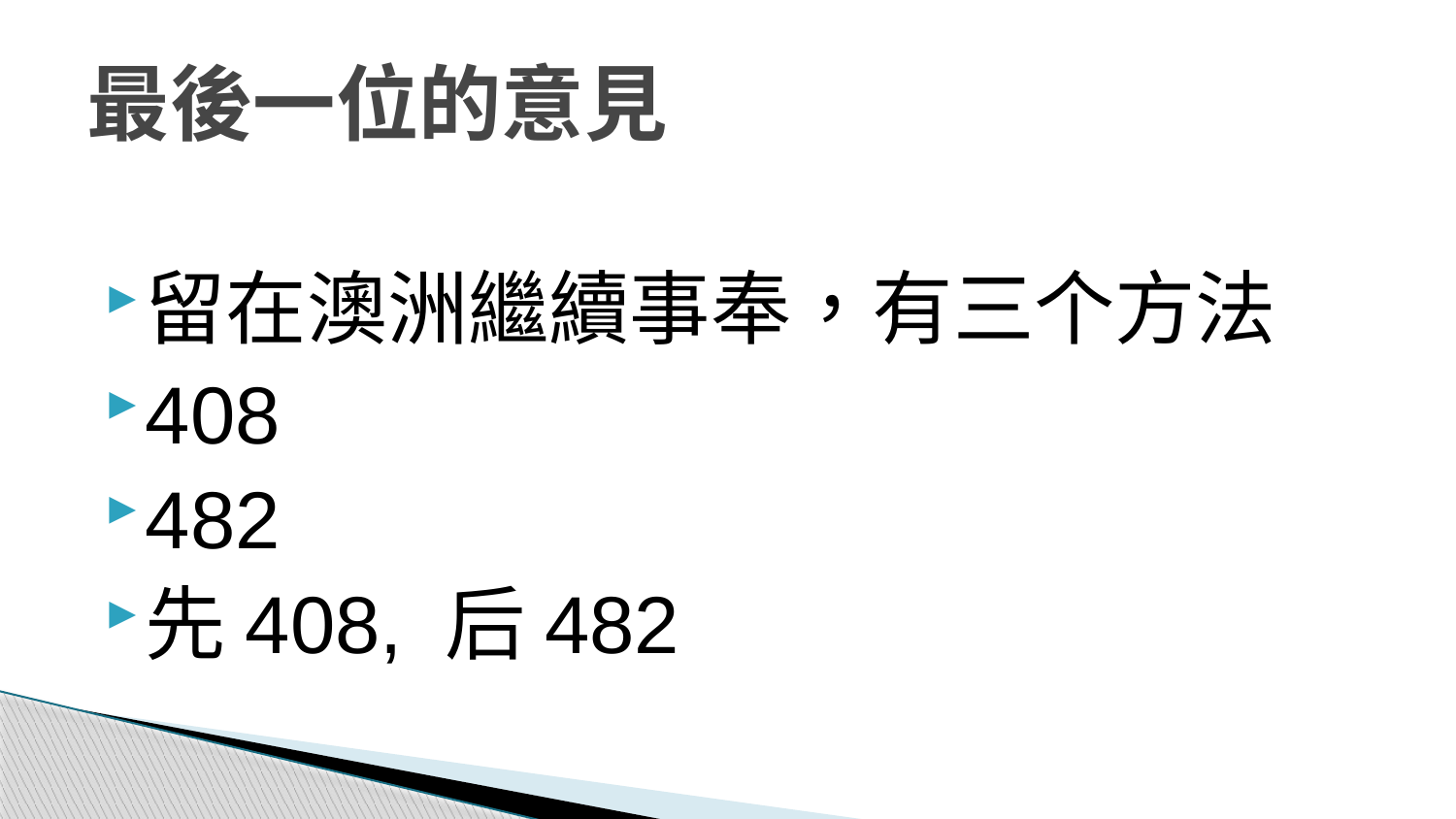

# 最後一位的意見

留在澳洲繼續事奉，有三个方法
408
482
先408, 后482